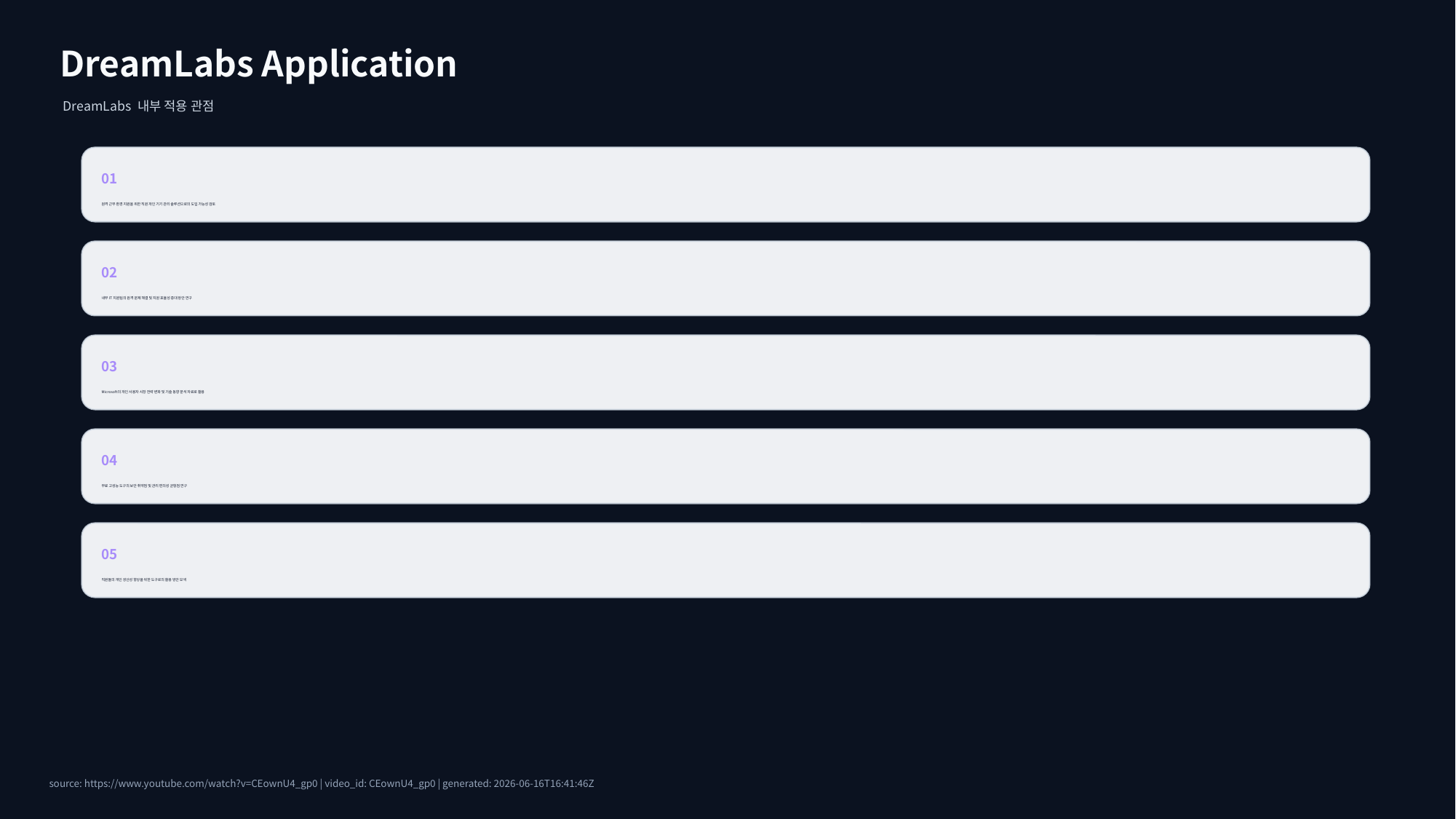

DreamLabs Application
DreamLabs 내부 적용 관점

01
원격 근무 환경 지원을 위한 직원 개인 기기 관리 솔루션으로의 도입 가능성 검토

02
내부 IT 지원팀의 원격 문제 해결 및 지원 효율성 증대 방안 연구

03
Microsoft의 개인 사용자 시장 전략 변화 및 기술 동향 분석 자료로 활용

04
무료 고성능 도구의 보안 취약점 및 관리 편의성 균형점 연구

05
직원들의 개인 생산성 향상을 위한 도구로의 활용 방안 모색
source: https://www.youtube.com/watch?v=CEownU4_gp0 | video_id: CEownU4_gp0 | generated: 2026-06-16T16:41:46Z